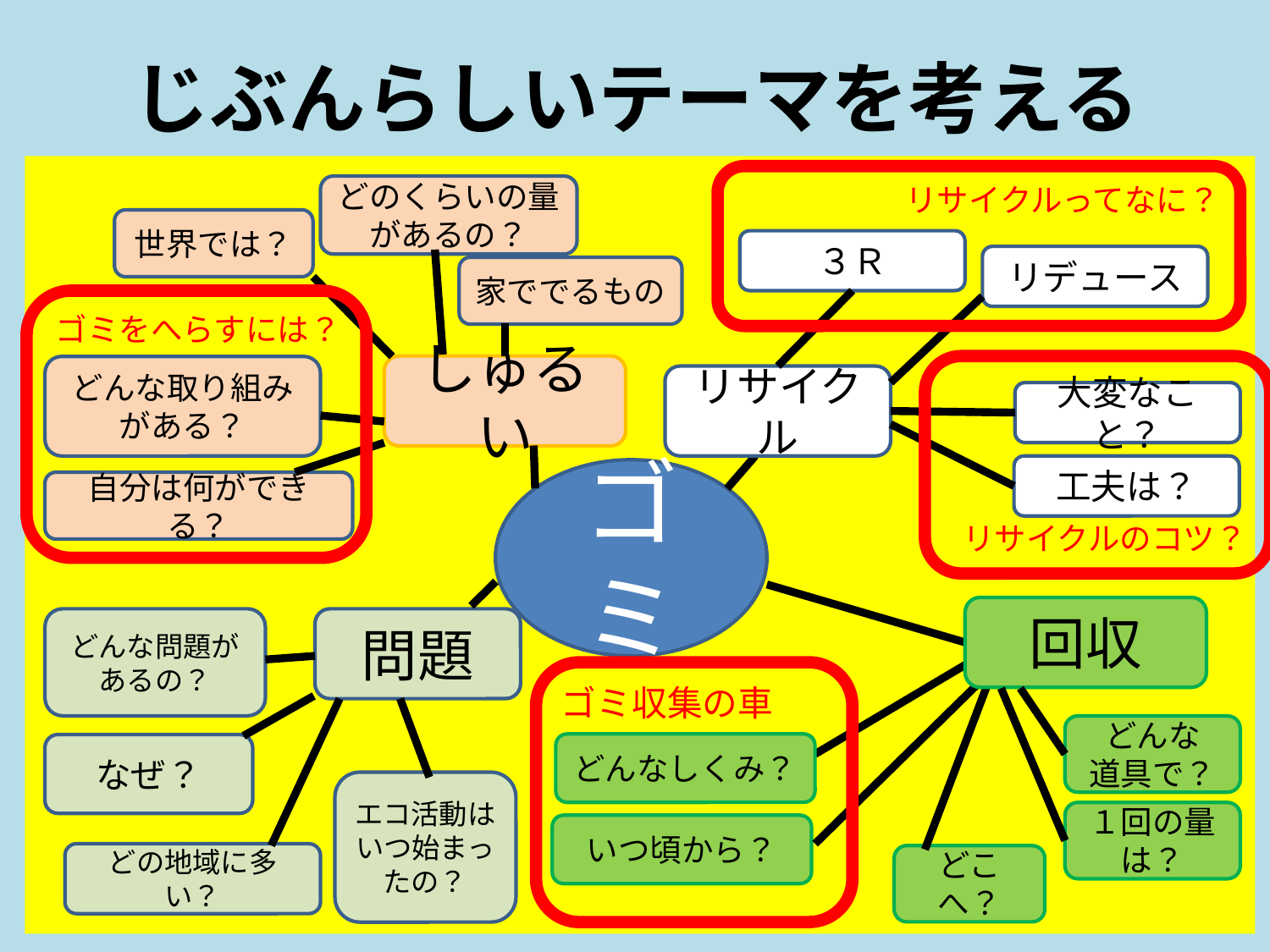

じぶんらしいテーマを考える
#
リサイクルってなに？

どのくらいの量があるの？
世界では？
３Ｒ
リデュース
家ででるもの
ゴミをへらすには？

しゅるい
リサイクルのコツ？
どんな取り組みがある？
リサイクル
大変なこと？
工夫は？
ゴミ
自分は何ができる？
回収
どんな問題があるの？
問題
ゴミ収集の車
どんな
道具で？
どんなしくみ？
なぜ？
エコ活動はいつ始まったの？
１回の量は？
いつ頃から？
どの地域に多い？
どこへ？